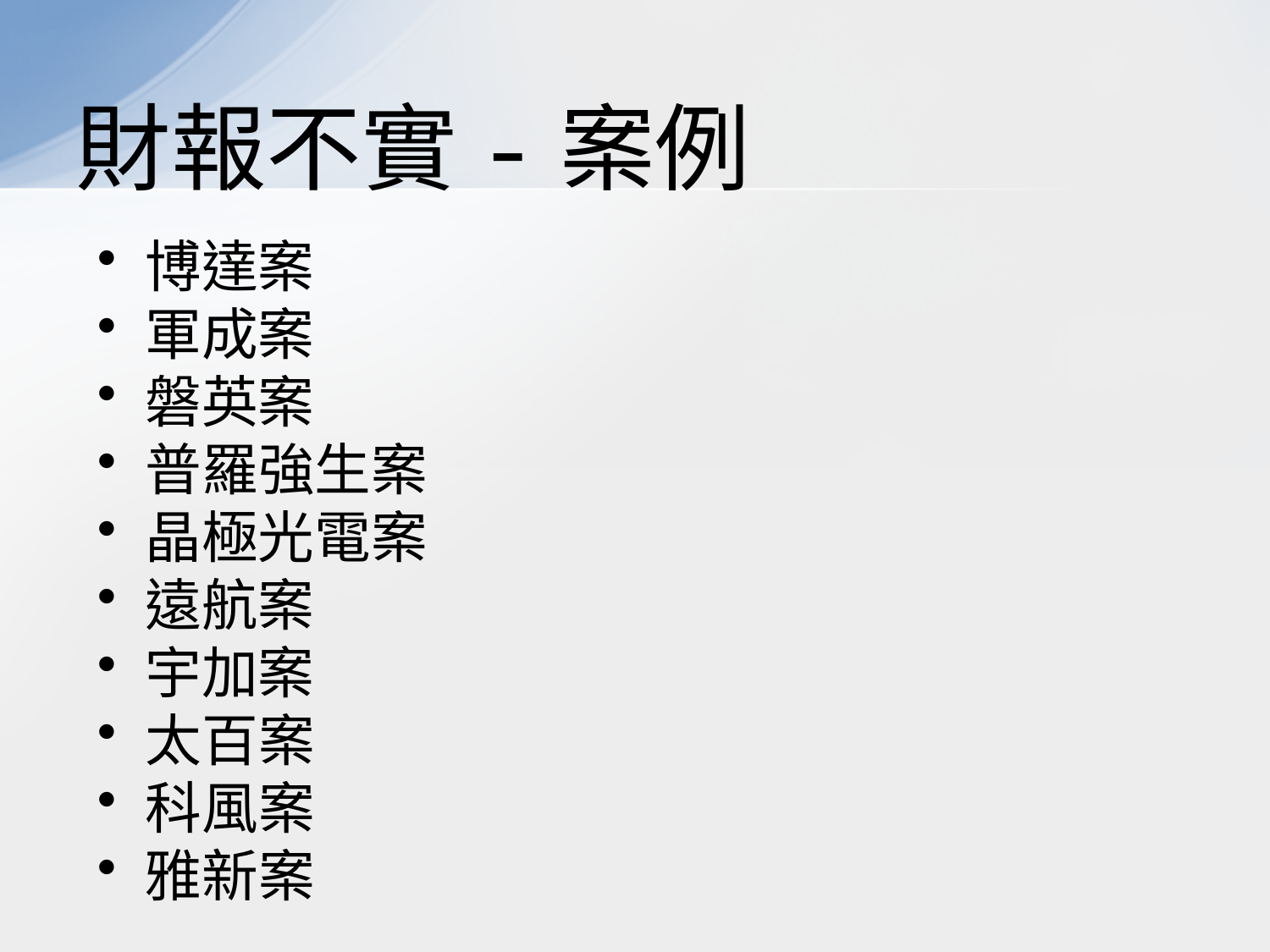

# 財報不實-案例
博達案
軍成案
磐英案
普羅強生案
晶極光電案
遠航案
宇加案
太百案
科風案
雅新案